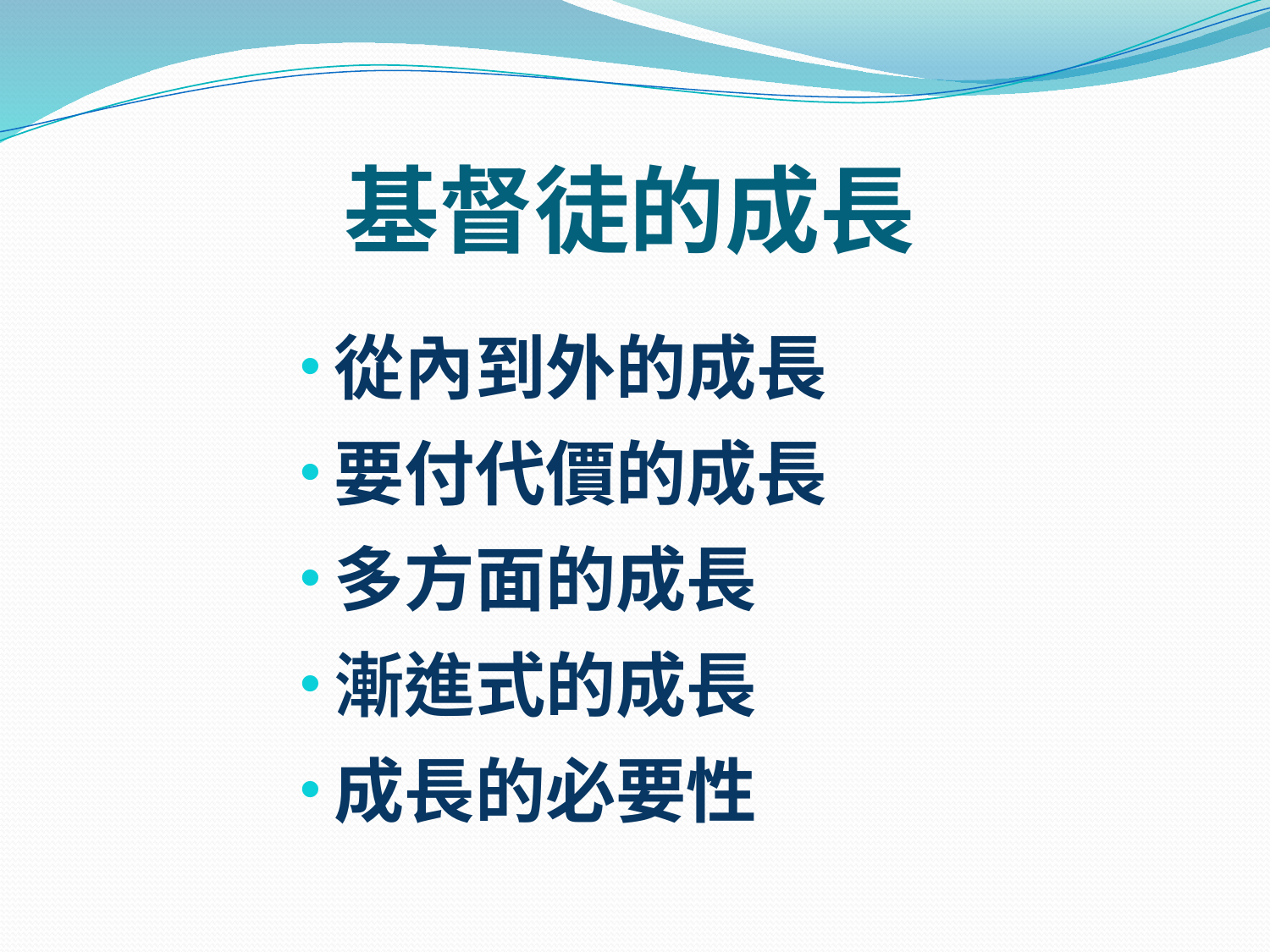

# 基督徒的成長
從內到外的成長
要付代價的成長
多方面的成長
漸進式的成長
成長的必要性